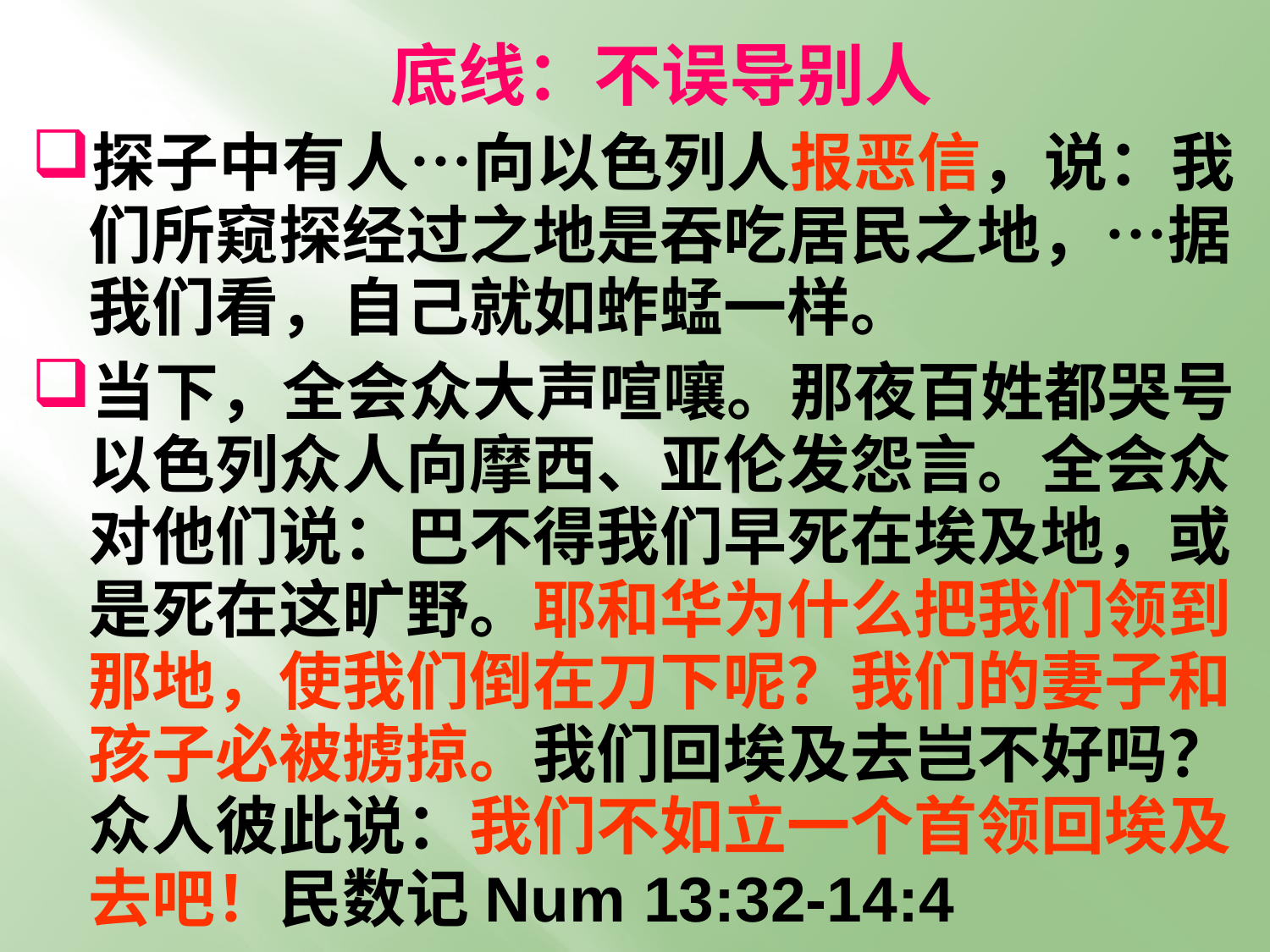

# 底线：不误导别人
探子中有人…向以色列人报恶信，说：我们所窥探经过之地是吞吃居民之地，…据我们看，自己就如蚱蜢一样。
当下，全会众大声喧嚷。那夜百姓都哭号以色列众人向摩西、亚伦发怨言。全会众对他们说：巴不得我们早死在埃及地，或是死在这旷野。耶和华为什么把我们领到那地，使我们倒在刀下呢？我们的妻子和孩子必被掳掠。我们回埃及去岂不好吗？众人彼此说：我们不如立一个首领回埃及去吧！民数记Num 13:32-14:4